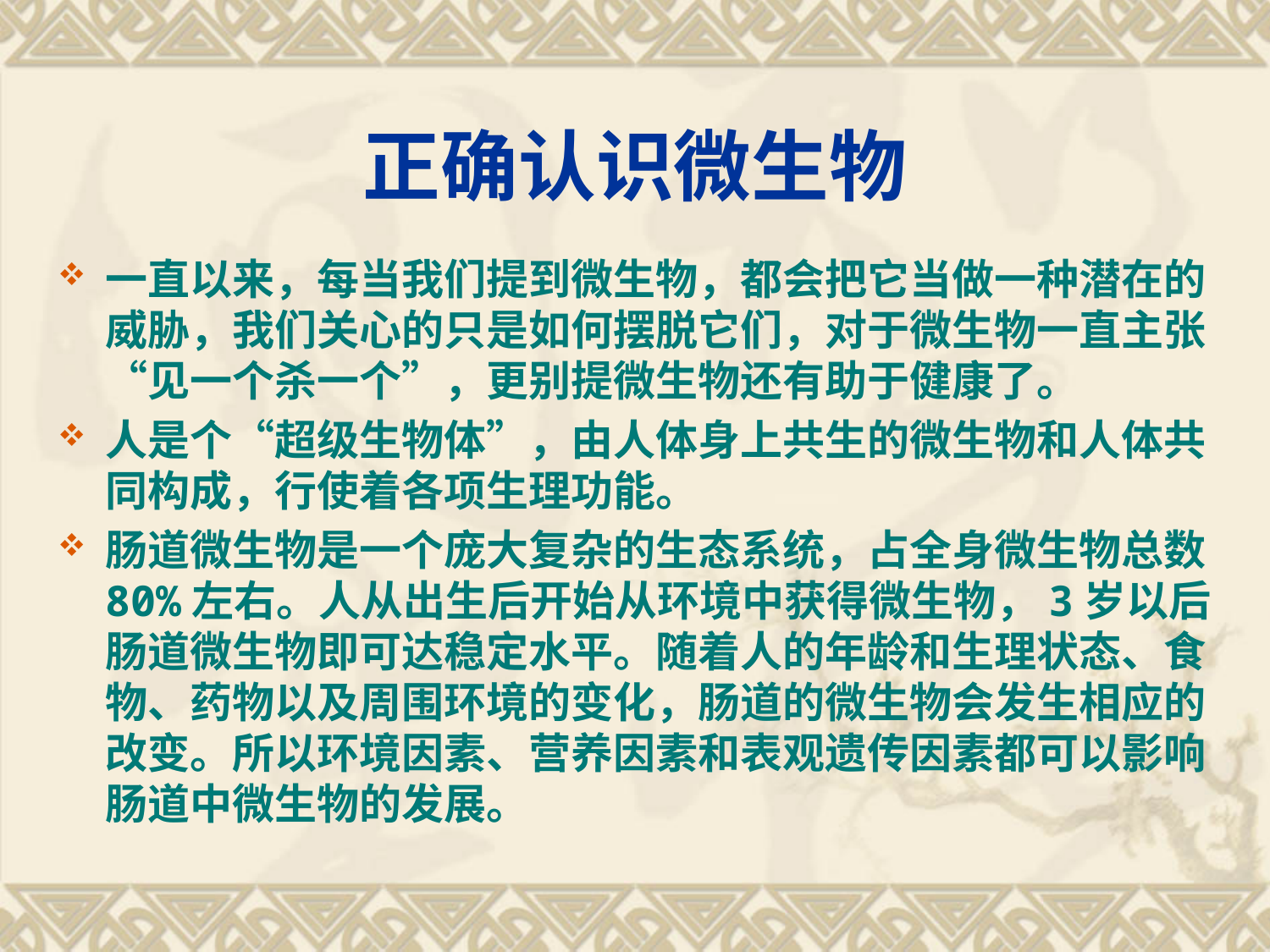

# 正确认识微生物
一直以来，每当我们提到微生物，都会把它当做一种潜在的威胁，我们关心的只是如何摆脱它们，对于微生物一直主张“见一个杀一个”，更别提微生物还有助于健康了。
人是个“超级生物体”，由人体身上共生的微生物和人体共同构成，行使着各项生理功能。
肠道微生物是一个庞大复杂的生态系统，占全身微生物总数80%左右。人从出生后开始从环境中获得微生物，3岁以后肠道微生物即可达稳定水平。随着人的年龄和生理状态、食物、药物以及周围环境的变化，肠道的微生物会发生相应的改变。所以环境因素、营养因素和表观遗传因素都可以影响肠道中微生物的发展。